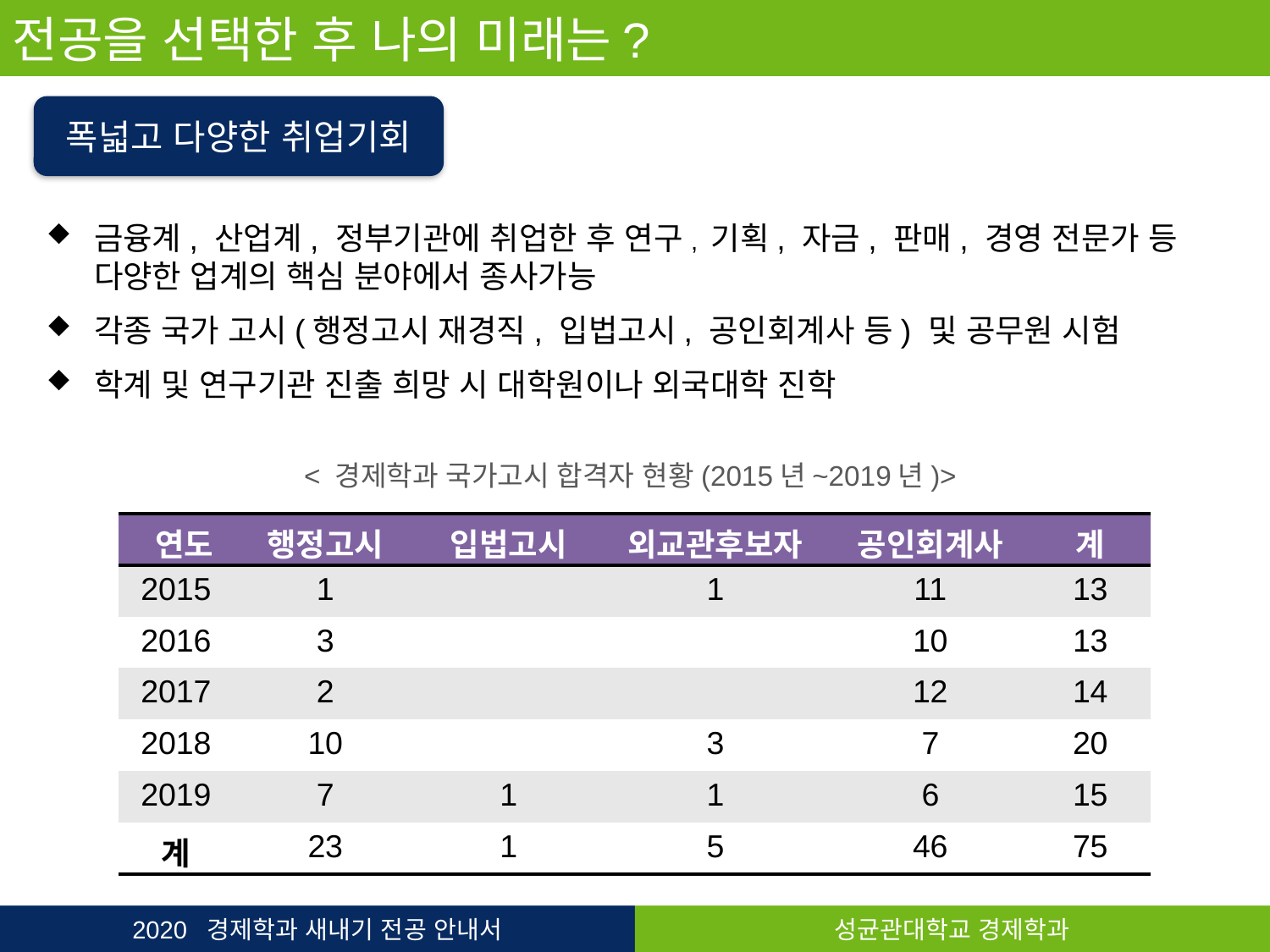

전공을 선택한 후 나의 미래는?
폭넓고 다양한 취업기회
금융계, 산업계, 정부기관에 취업한 후 연구, 기획, 자금, 판매, 경영 전문가 등 다양한 업계의 핵심 분야에서 종사가능
각종 국가 고시(행정고시 재경직, 입법고시, 공인회계사 등) 및 공무원 시험
학계 및 연구기관 진출 희망 시 대학원이나 외국대학 진학
< 경제학과 국가고시 합격자 현황(2015년~2019년)>
| 연도 | 행정고시 | 입법고시 | 외교관후보자 | 공인회계사 | 계 |
| --- | --- | --- | --- | --- | --- |
| 2015 | 1 |  | 1 | 11 | 13 |
| 2016 | 3 |  |  | 10 | 13 |
| 2017 | 2 |  |  | 12 | 14 |
| 2018 | 10 |  | 3 | 7 | 20 |
| 2019 | 7 | 1 | 1 | 6 | 15 |
| 계 | 23 | 1 | 5 | 46 | 75 |